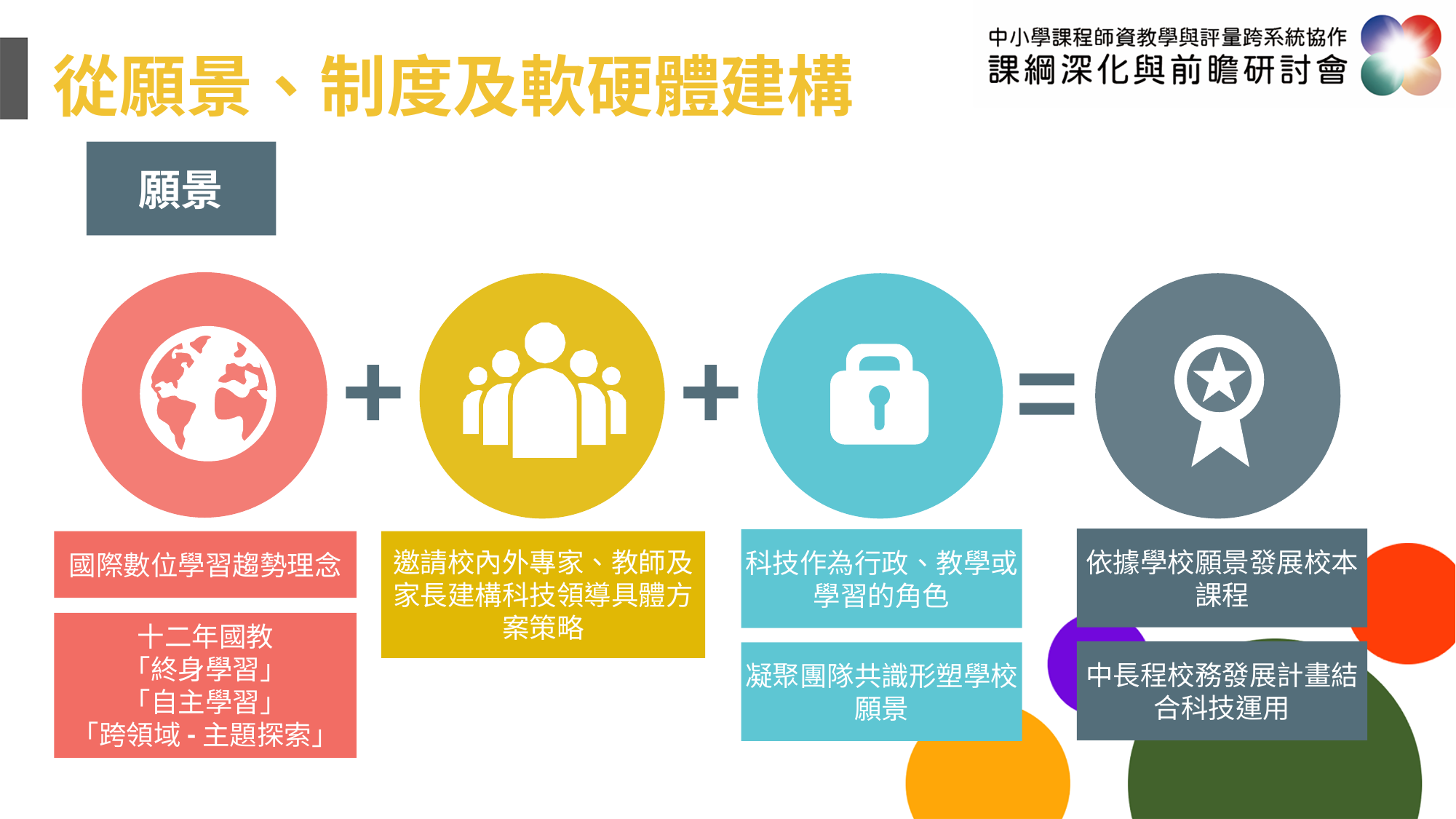

# 從願景、制度及軟硬體建構
願景

+
+
=

依據學校願景發展校本課程
科技作為行政、教學或學習的角色
國際數位學習趨勢理念
邀請校內外專家、教師及
家長建構科技領導具體方案策略
十二年國教
「終身學習」
「自主學習」
「跨領域-主題探索」
中長程校務發展計畫結合科技運用
凝聚團隊共識形塑學校願景